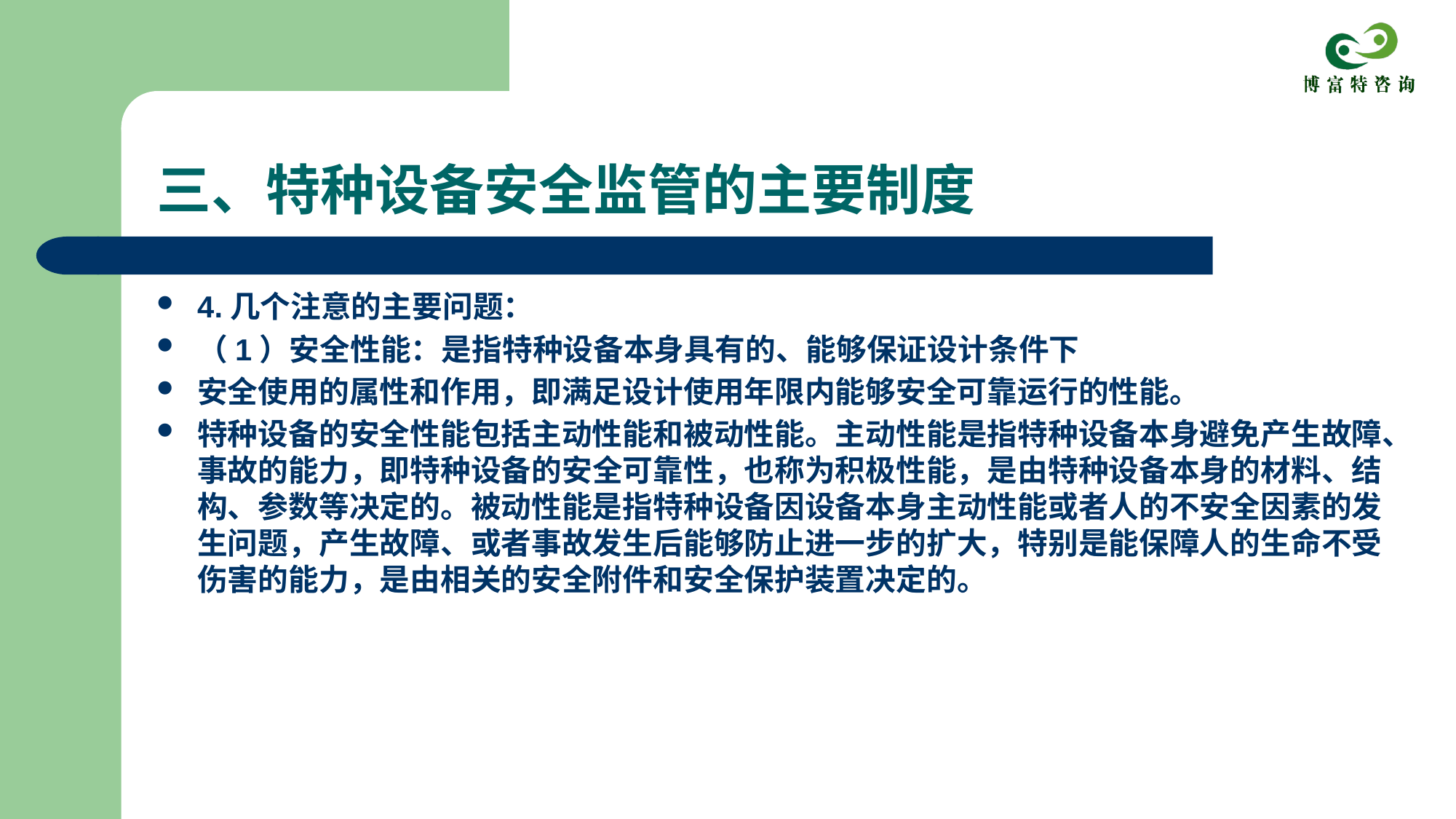

# 三、特种设备安全监管的主要制度
4.几个注意的主要问题：
（1）安全性能：是指特种设备本身具有的、能够保证设计条件下
安全使用的属性和作用，即满足设计使用年限内能够安全可靠运行的性能。
特种设备的安全性能包括主动性能和被动性能。主动性能是指特种设备本身避免产生故障、事故的能力，即特种设备的安全可靠性，也称为积极性能，是由特种设备本身的材料、结构、参数等决定的。被动性能是指特种设备因设备本身主动性能或者人的不安全因素的发生问题，产生故障、或者事故发生后能够防止进一步的扩大，特别是能保障人的生命不受伤害的能力，是由相关的安全附件和安全保护装置决定的。